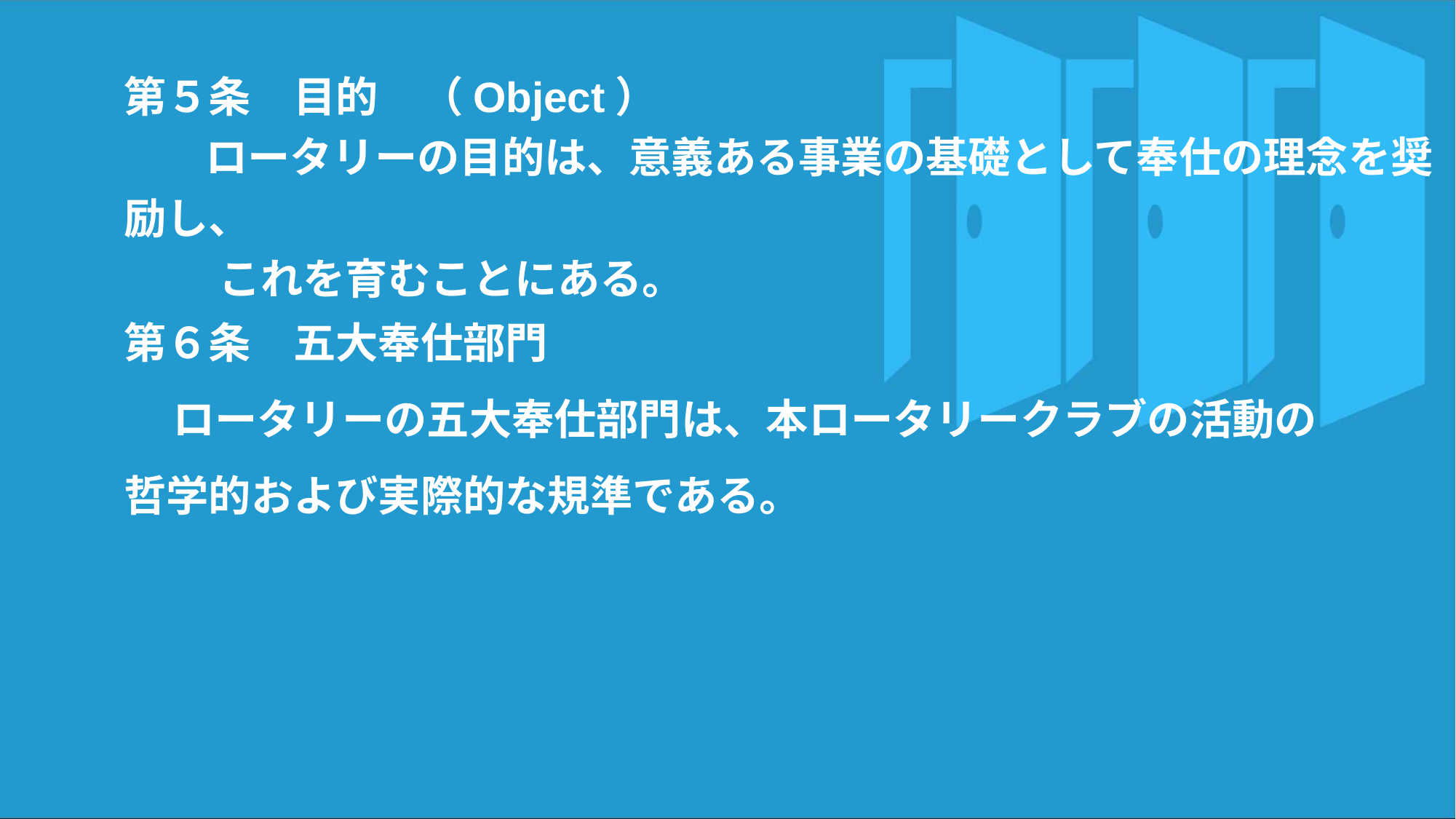

第５条　目的　（Object）
   　ロータリーの目的は、意義ある事業の基礎として奉仕の理念を奨励し、
　　 これを育むことにある。

第６条　五大奉仕部門
    ロータリーの五大奉仕部門は、本ロータリークラブの活動の哲学的および実際的な規準である。